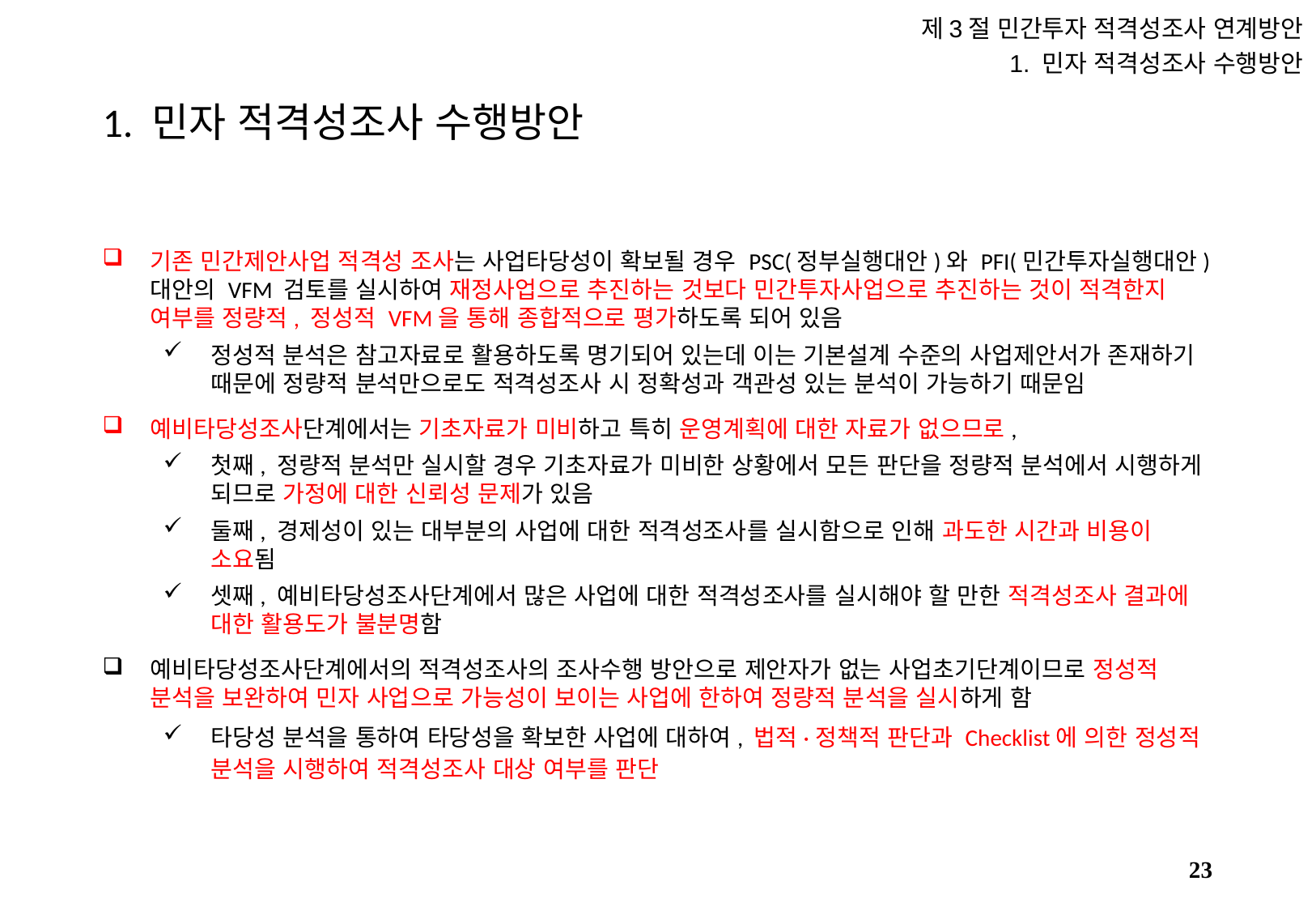

제3절 민간투자 적격성조사 연계방안
1. 민자 적격성조사 수행방안
# 1. 민자 적격성조사 수행방안
기존 민간제안사업 적격성 조사는 사업타당성이 확보될 경우 PSC(정부실행대안)와 PFI(민간투자실행대안) 대안의 VFM 검토를 실시하여 재정사업으로 추진하는 것보다 민간투자사업으로 추진하는 것이 적격한지 여부를 정량적, 정성적 VFM을 통해 종합적으로 평가하도록 되어 있음
정성적 분석은 참고자료로 활용하도록 명기되어 있는데 이는 기본설계 수준의 사업제안서가 존재하기 때문에 정량적 분석만으로도 적격성조사 시 정확성과 객관성 있는 분석이 가능하기 때문임
예비타당성조사단계에서는 기초자료가 미비하고 특히 운영계획에 대한 자료가 없으므로,
첫째, 정량적 분석만 실시할 경우 기초자료가 미비한 상황에서 모든 판단을 정량적 분석에서 시행하게 되므로 가정에 대한 신뢰성 문제가 있음
둘째, 경제성이 있는 대부분의 사업에 대한 적격성조사를 실시함으로 인해 과도한 시간과 비용이 소요됨
셋째, 예비타당성조사단계에서 많은 사업에 대한 적격성조사를 실시해야 할 만한 적격성조사 결과에 대한 활용도가 불분명함
예비타당성조사단계에서의 적격성조사의 조사수행 방안으로 제안자가 없는 사업초기단계이므로 정성적 분석을 보완하여 민자 사업으로 가능성이 보이는 사업에 한하여 정량적 분석을 실시하게 함
타당성 분석을 통하여 타당성을 확보한 사업에 대하여, 법적·정책적 판단과 Checklist에 의한 정성적 분석을 시행하여 적격성조사 대상 여부를 판단
23